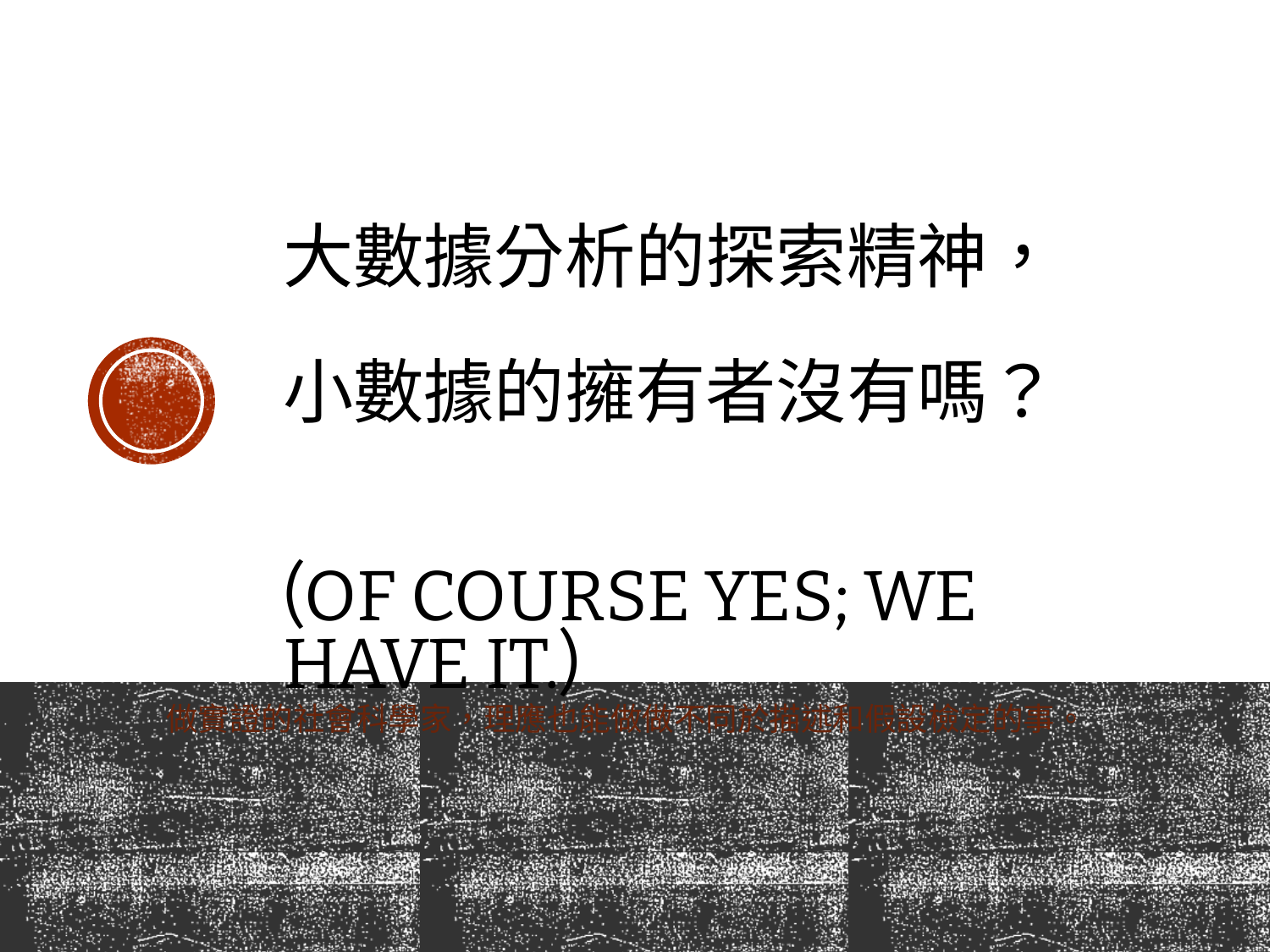

# 大數據分析的探索精神， 小數據的擁有者沒有嗎？ (of course yes; we have it.)
做實證的社會科學家，理應也能做做不同於描述和假設檢定的事。